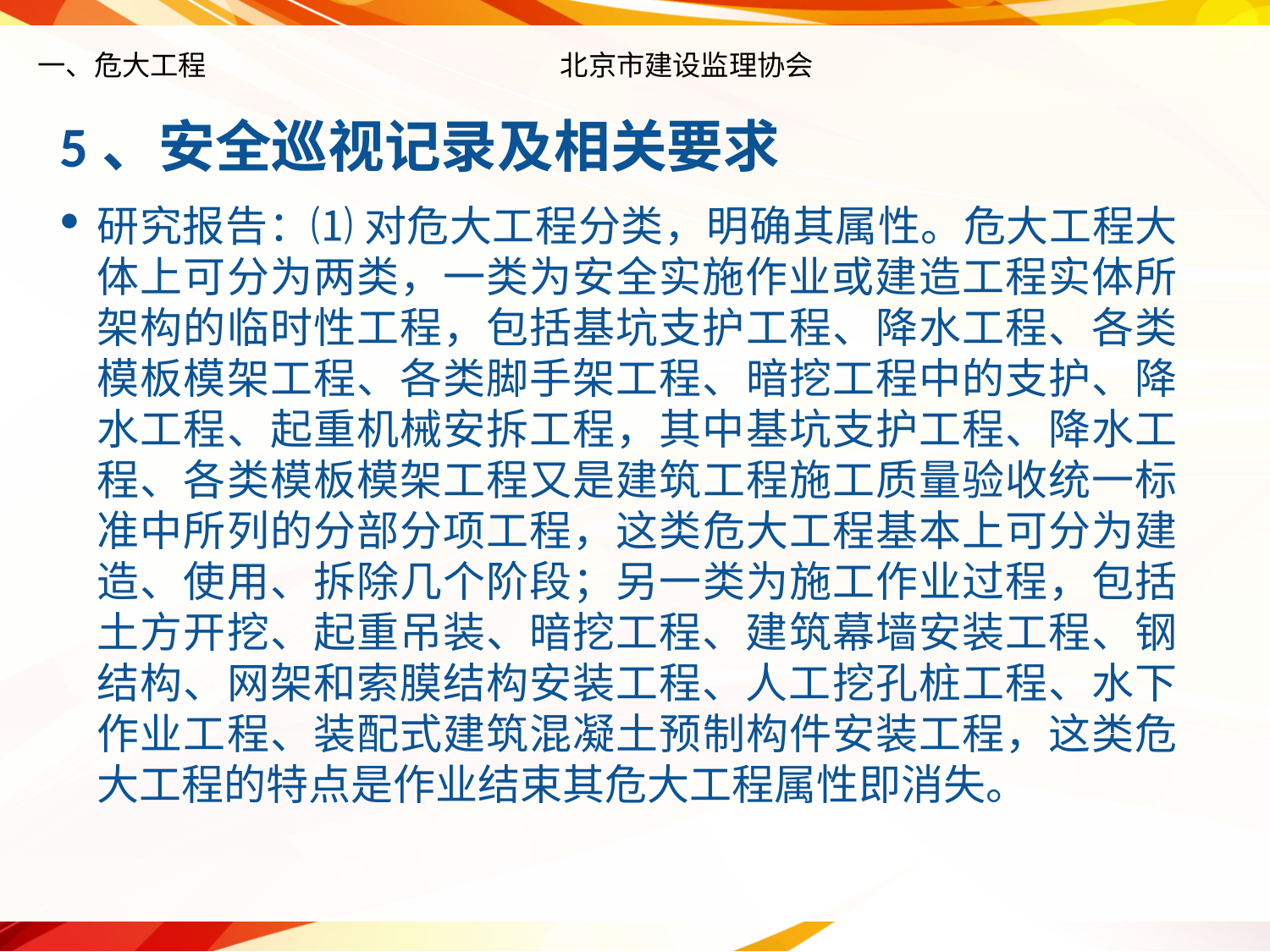

# 一、危大工程                                                        北京市建设监理协会
5、安全巡视记录及相关要求
研究报告：⑴ 对危大工程分类，明确其属性。危大工程大体上可分为两类，一类为安全实施作业或建造工程实体所架构的临时性工程，包括基坑支护工程、降水工程、各类模板模架工程、各类脚手架工程、暗挖工程中的支护、降水工程、起重机械安拆工程，其中基坑支护工程、降水工程、各类模板模架工程又是建筑工程施工质量验收统一标准中所列的分部分项工程，这类危大工程基本上可分为建造、使用、拆除几个阶段；另一类为施工作业过程，包括土方开挖、起重吊装、暗挖工程、建筑幕墙安装工程、钢结构、网架和索膜结构安装工程、人工挖孔桩工程、水下作业工程、装配式建筑混凝土预制构件安装工程，这类危大工程的特点是作业结束其危大工程属性即消失。